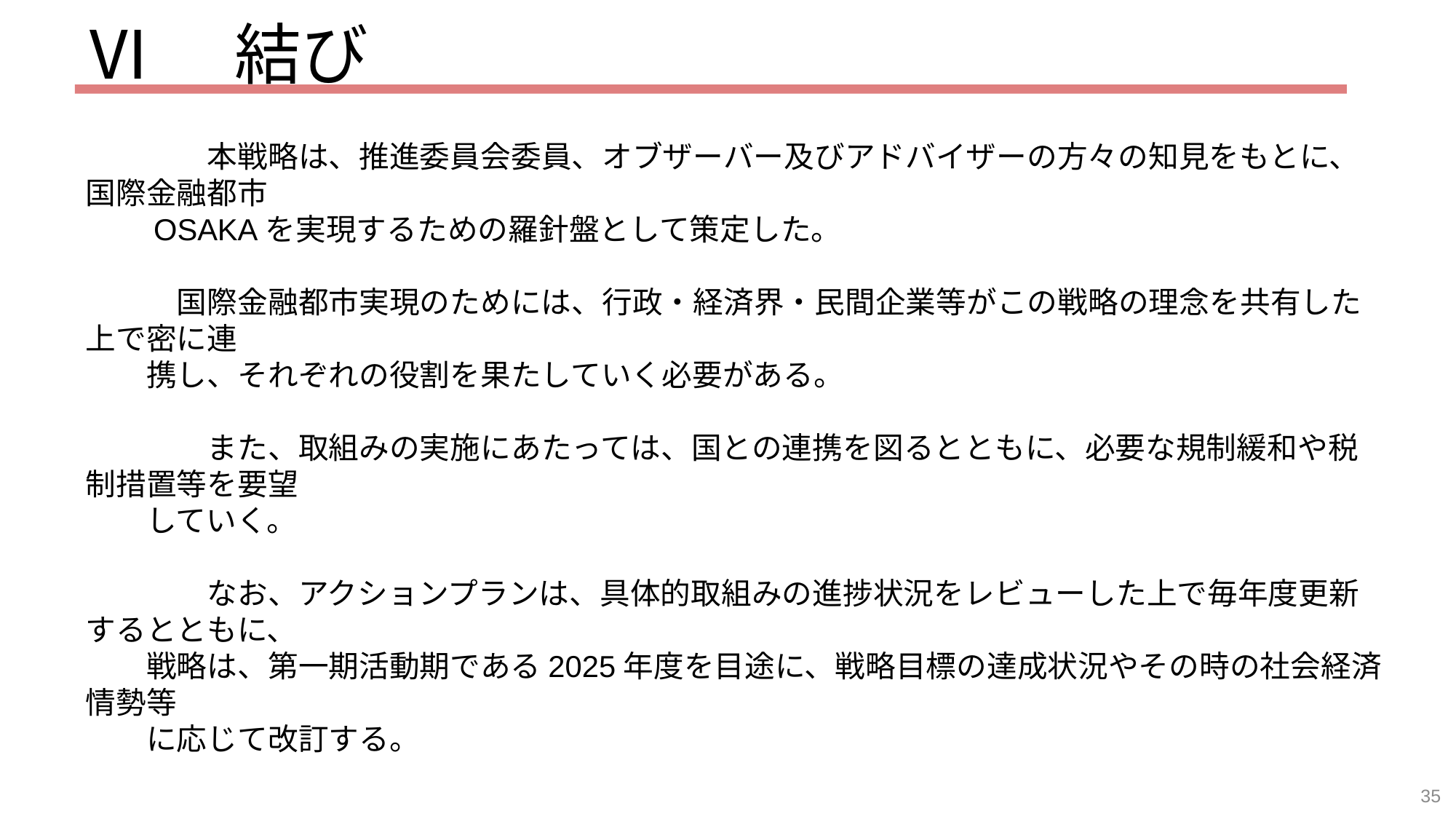

Ⅵ　結び
　　　　本戦略は、推進委員会委員、オブザーバー及びアドバイザーの方々の知見をもとに、国際金融都市
　　OSAKAを実現するための羅針盤として策定した。

　　　国際金融都市実現のためには、行政・経済界・民間企業等がこの戦略の理念を共有した上で密に連
　　携し、それぞれの役割を果たしていく必要がある。

　　　　また、取組みの実施にあたっては、国との連携を図るとともに、必要な規制緩和や税制措置等を要望
　　していく。

　　　　なお、アクションプランは、具体的取組みの進捗状況をレビューした上で毎年度更新するとともに、
　　戦略は、第一期活動期である2025年度を目途に、戦略目標の達成状況やその時の社会経済情勢等
　　に応じて改訂する。

35